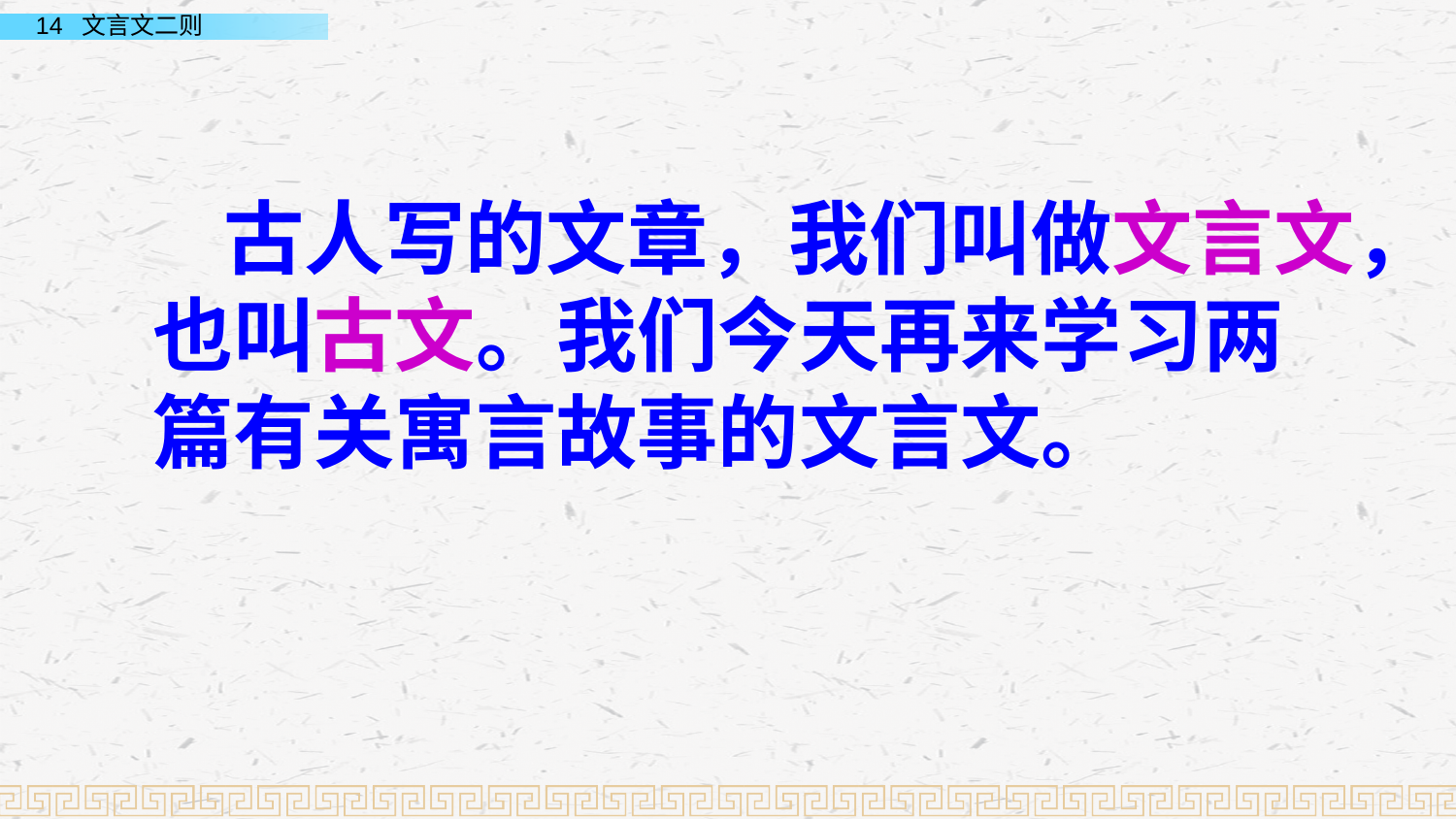

古人写的文章，我们叫做文言文，也叫古文。我们今天再来学习两篇有关寓言故事的文言文。